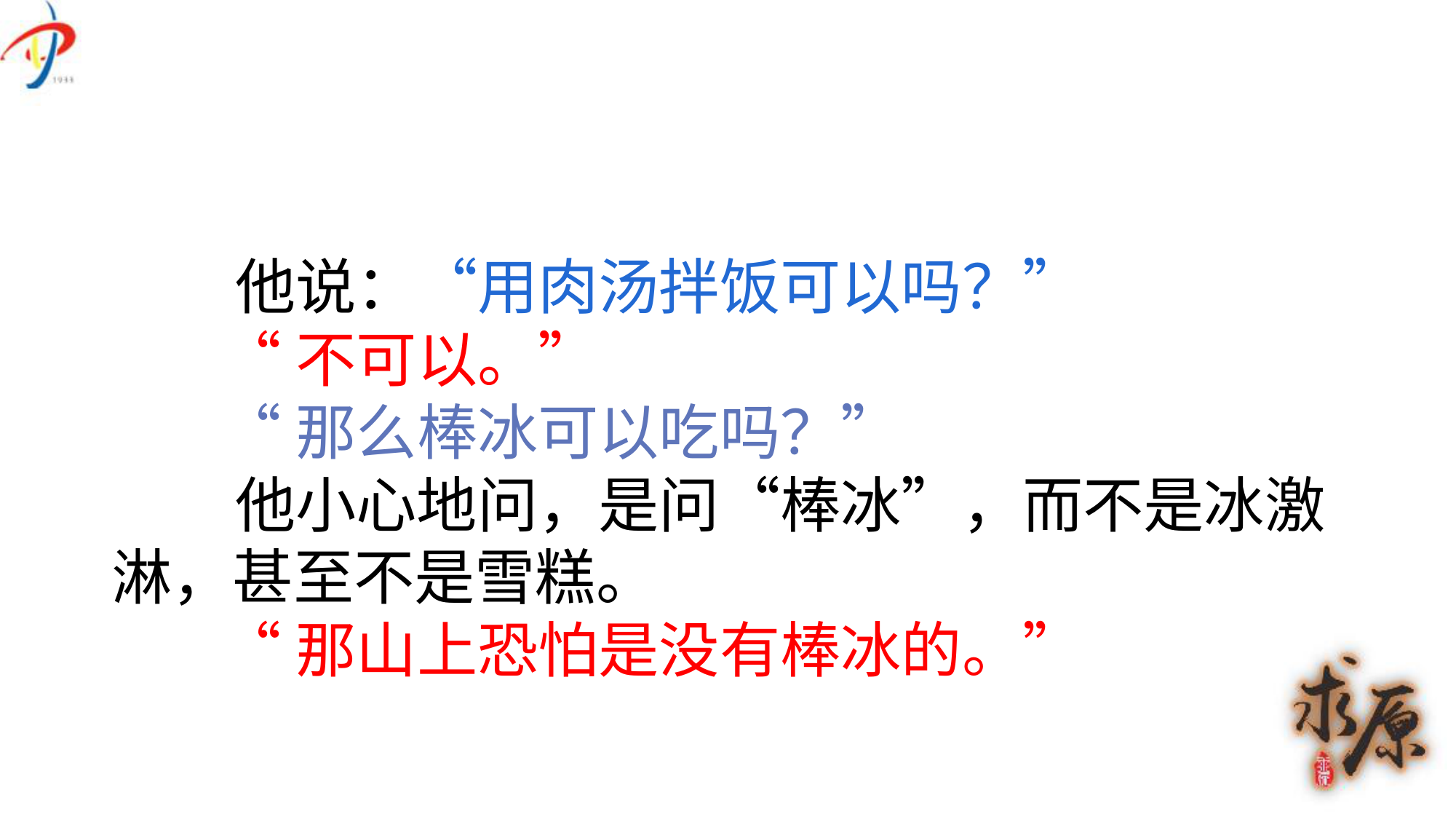

他说：“用肉汤拌饭可以吗？”
        “不可以。”
        “那么棒冰可以吃吗？”
        他小心地问，是问“棒冰”，而不是冰激淋，甚至不是雪糕。
        “那山上恐怕是没有棒冰的。”